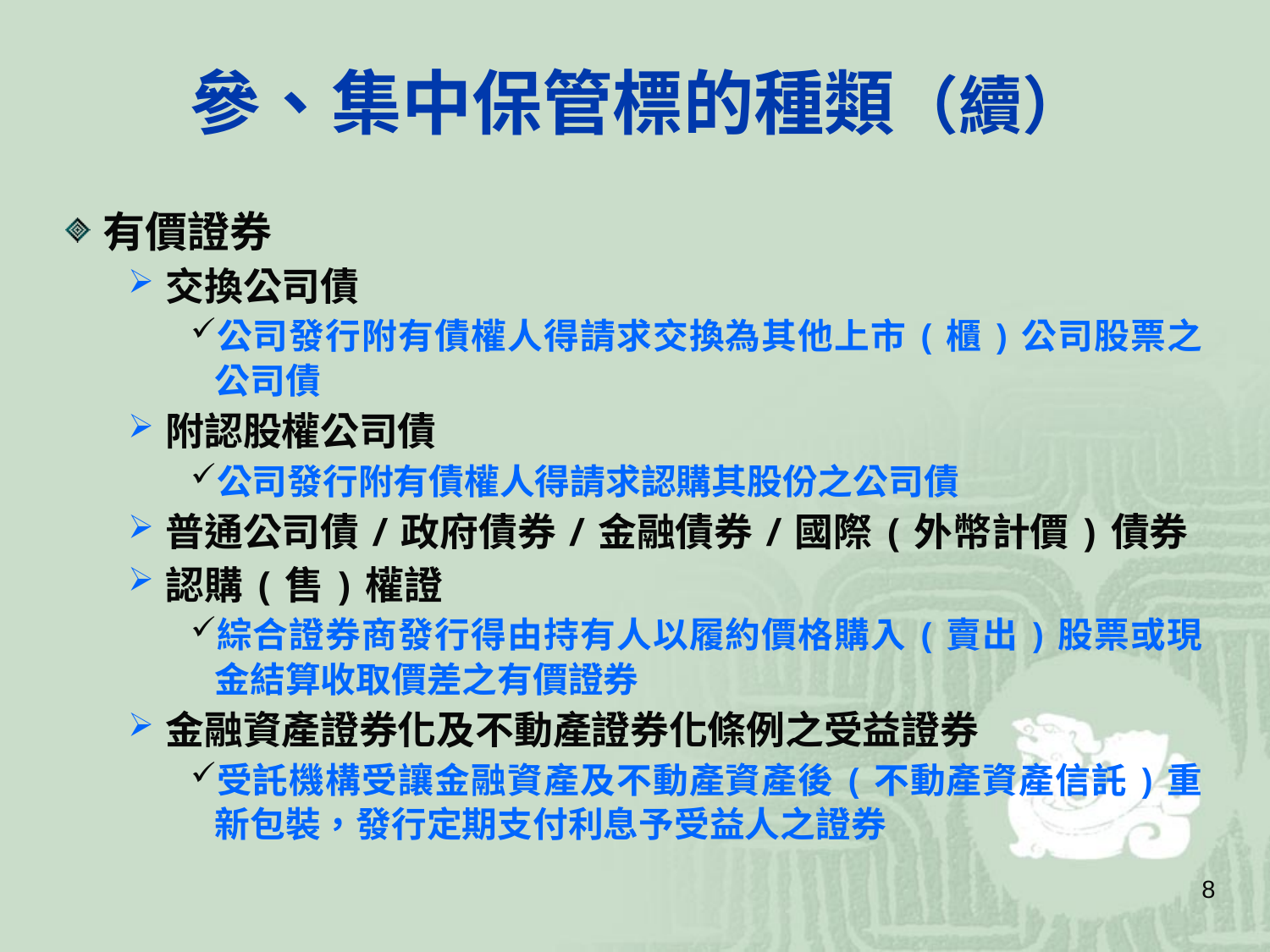

參、集中保管標的種類（續）
有價證券
交換公司債
公司發行附有債權人得請求交換為其他上市(櫃)公司股票之公司債
附認股權公司債
公司發行附有債權人得請求認購其股份之公司債
普通公司債/政府債券/金融債券/國際(外幣計價)債券
認購(售)權證
綜合證券商發行得由持有人以履約價格購入(賣出)股票或現金結算收取價差之有價證券
金融資產證券化及不動產證券化條例之受益證券
受託機構受讓金融資產及不動產資產後(不動產資產信託)重新包裝，發行定期支付利息予受益人之證券

8